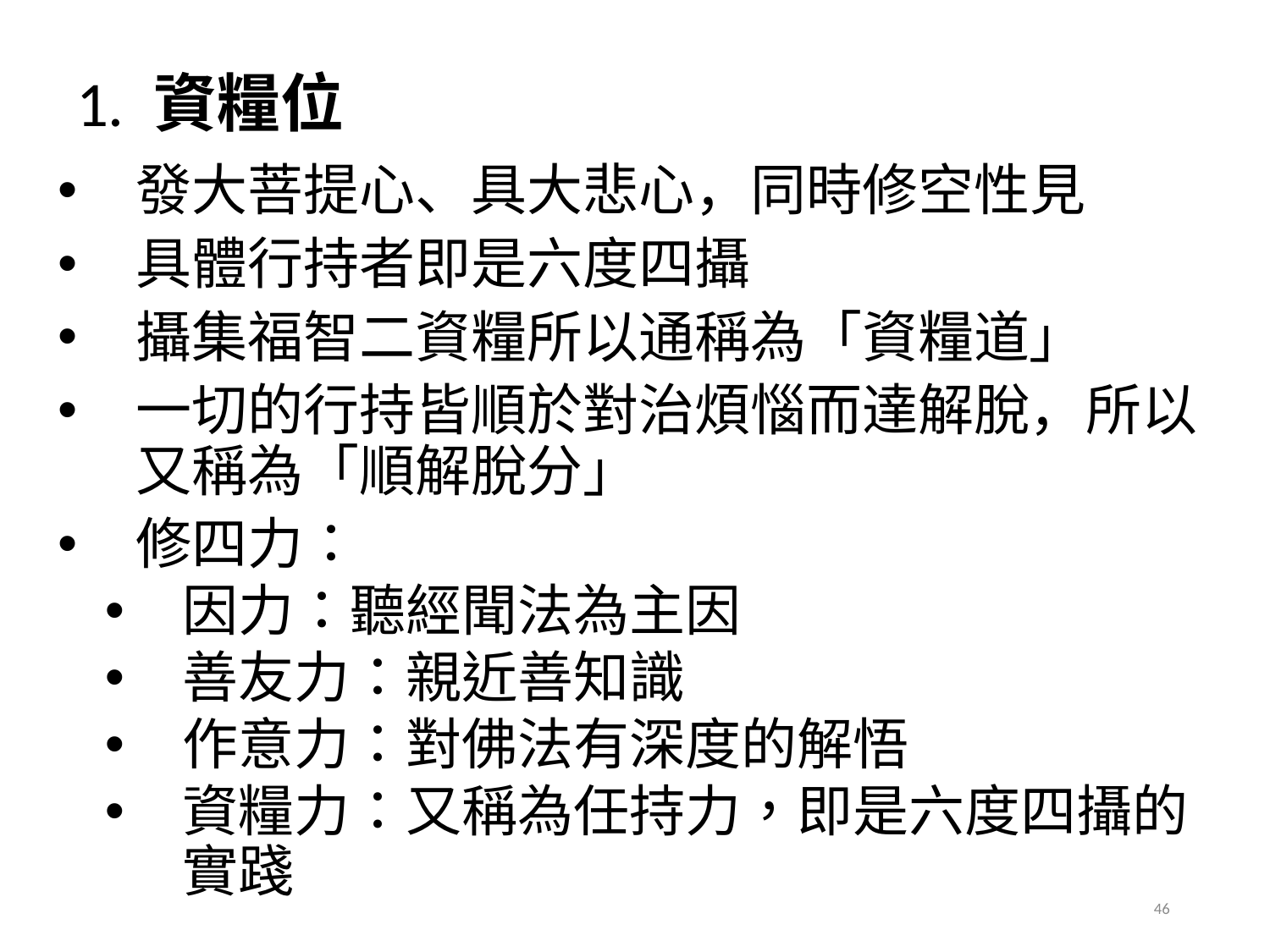

# 1. 資糧位
發大菩提心、具大悲心，同時修空性見
具體行持者即是六度四攝
攝集福智二資糧所以通稱為「資糧道」
一切的行持皆順於對治煩惱而達解脫，所以又稱為「順解脫分」
修四力：
因力：聽經聞法為主因
善友力：親近善知識
作意力：對佛法有深度的解悟
資糧力：又稱為任持力，即是六度四攝的實踐
46